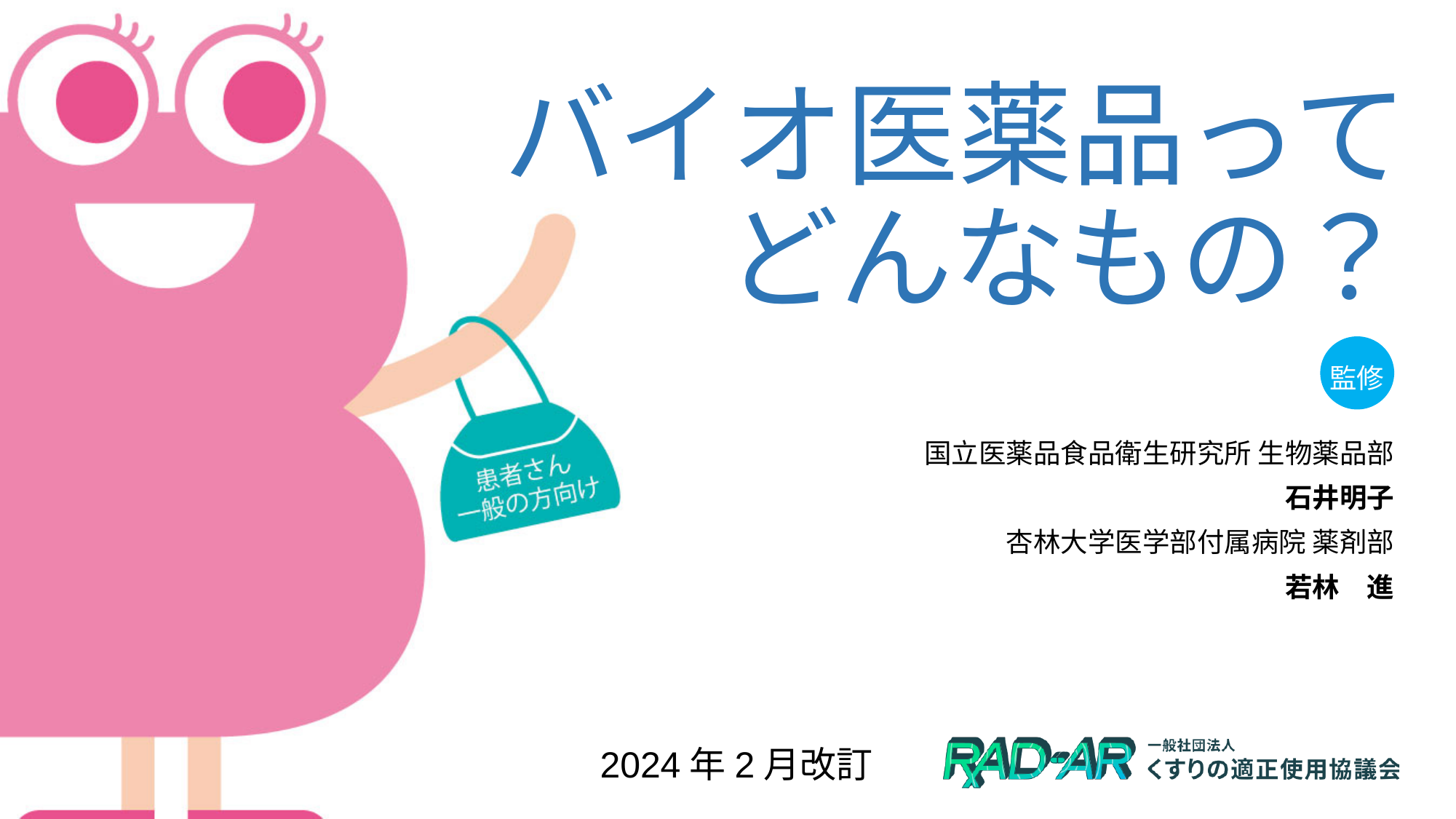

# バイオ医薬品って どんなもの？

監修
国立医薬品食品衛生研究所 生物薬品部
　石井明子
杏林大学医学部付属病院 薬剤部
　若林　進
2024年2月改訂